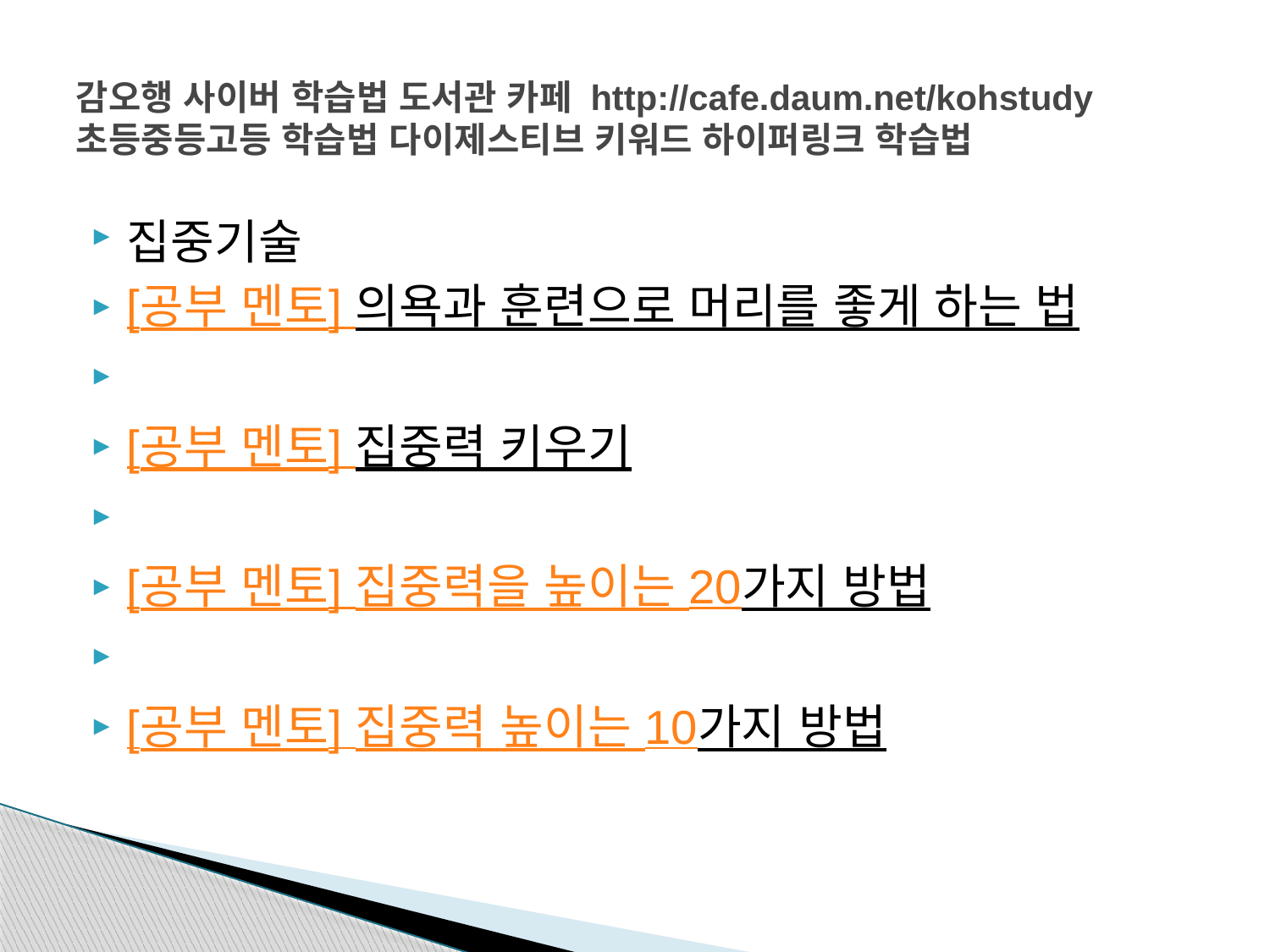

# 감오행 사이버 학습법 도서관 카페 http://cafe.daum.net/kohstudy 초등중등고등 학습법 다이제스티브 키워드 하이퍼링크 학습법
집중기술
[공부 멘토] 의욕과 훈련으로 머리를 좋게 하는 법

[공부 멘토] 집중력 키우기

[공부 멘토] 집중력을 높이는 20가지 방법

[공부 멘토] 집중력 높이는 10가지 방법